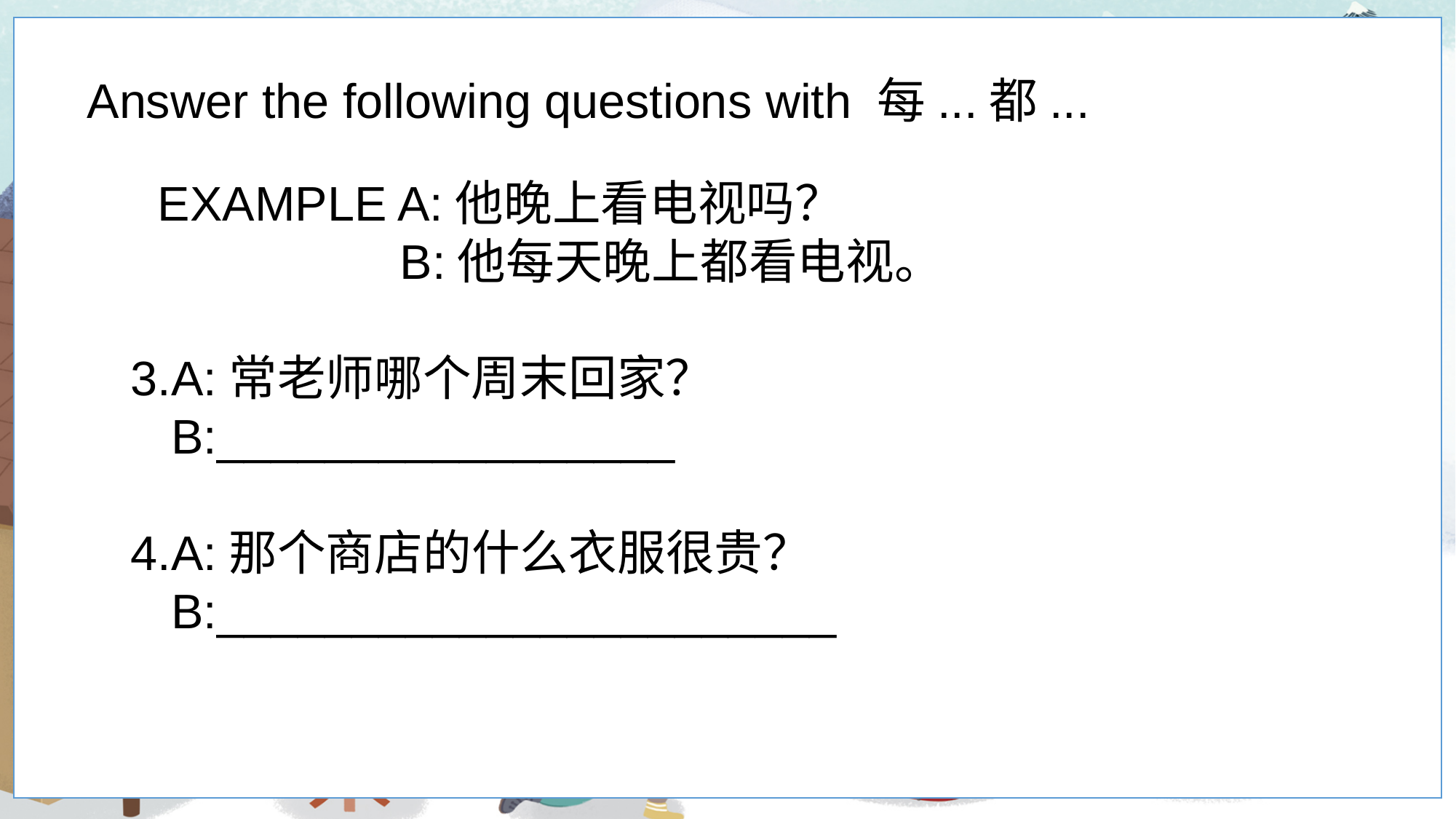

Answer the following questions with 每...都...
  EXAMPLE A:他晚上看电视吗？
                    B:他每天晚上都看电视。

3.A:常老师哪个周末回家？
   B:_________________

4.A:那个商店的什么衣服很贵？
   B:_______________________